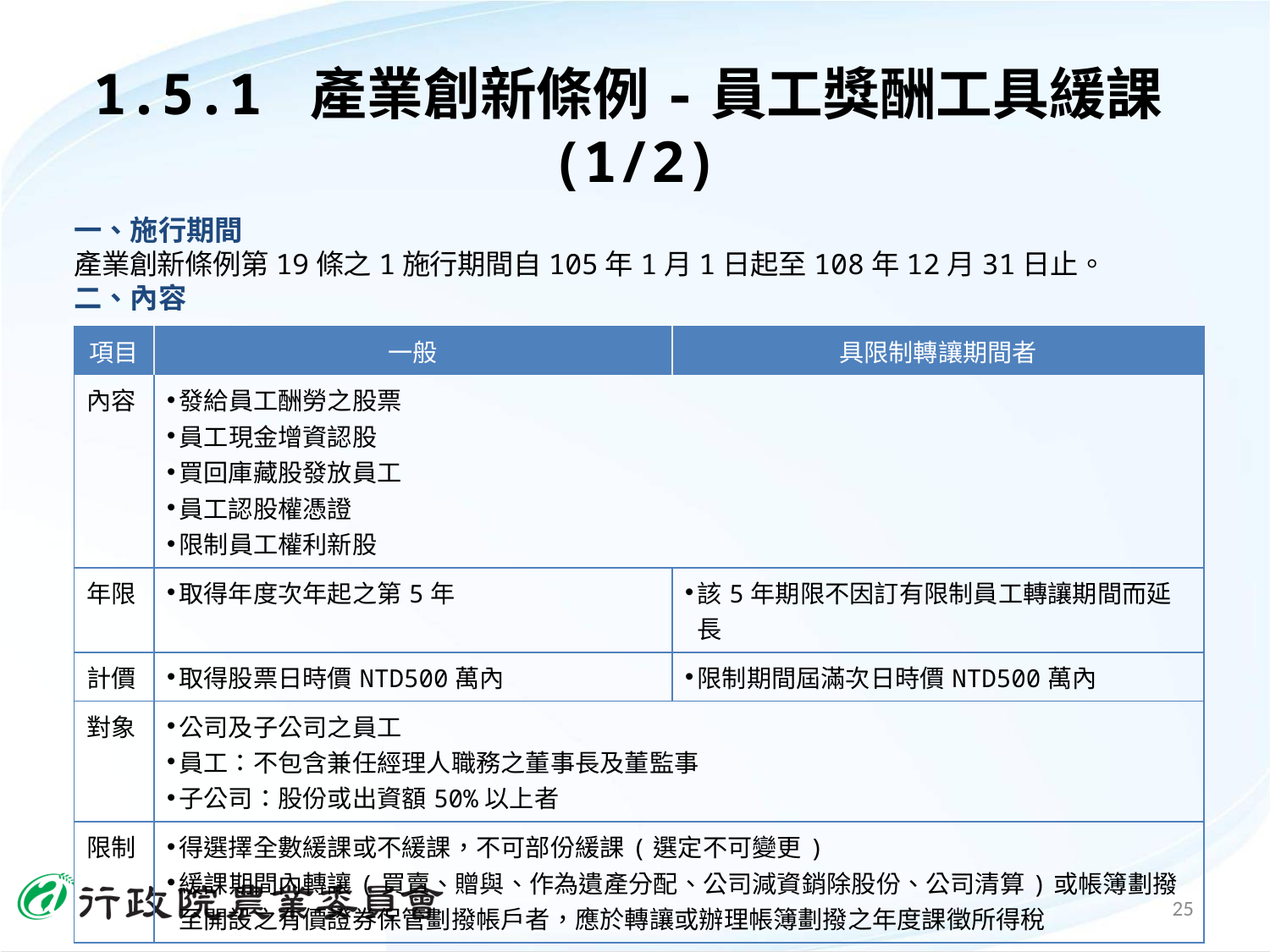

1.5.1 產業創新條例-員工獎酬工具緩課(1/2)
一、施行期間
產業創新條例第19條之1施行期間自105年1月1日起至108年12月31日止。
二、內容
| 項目 | 一般 | 具限制轉讓期間者 |
| --- | --- | --- |
| 內容 | 發給員工酬勞之股票 員工現金增資認股 買回庫藏股發放員工 員工認股權憑證 限制員工權利新股 |  |
| 年限 | 取得年度次年起之第5年 | 該5年期限不因訂有限制員工轉讓期間而延長 |
| 計價 | 取得股票日時價NTD500萬內 | 限制期間屆滿次日時價NTD500萬內 |
| 對象 | 公司及子公司之員工 員工：不包含兼任經理人職務之董事長及董監事 子公司：股份或出資額50%以上者 |  |
| 限制 | 得選擇全數緩課或不緩課，不可部份緩課(選定不可變更) 緩課期間內轉讓(買賣、贈與、作為遺產分配、公司減資銷除股份、公司清算)或帳簿劃撥至開設之有價證券保管劃撥帳戶者，應於轉讓或辦理帳簿劃撥之年度課徵所得稅 |  |
25